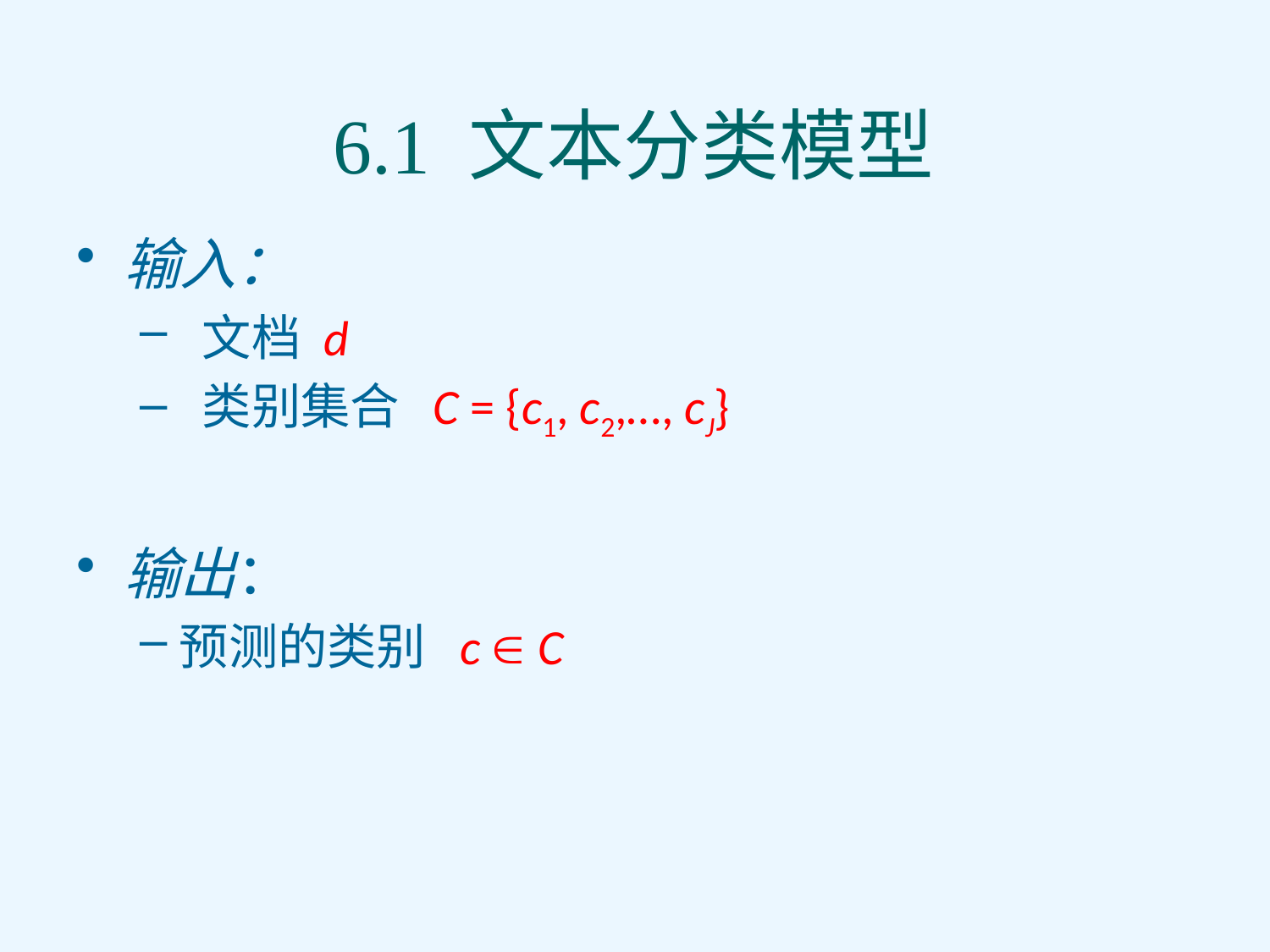

# 6.1 文本分类模型
输入：
 文档 d
 类别集合  C = {c1, c2,…, cJ}

输出：
预测的类别  c ∈ C